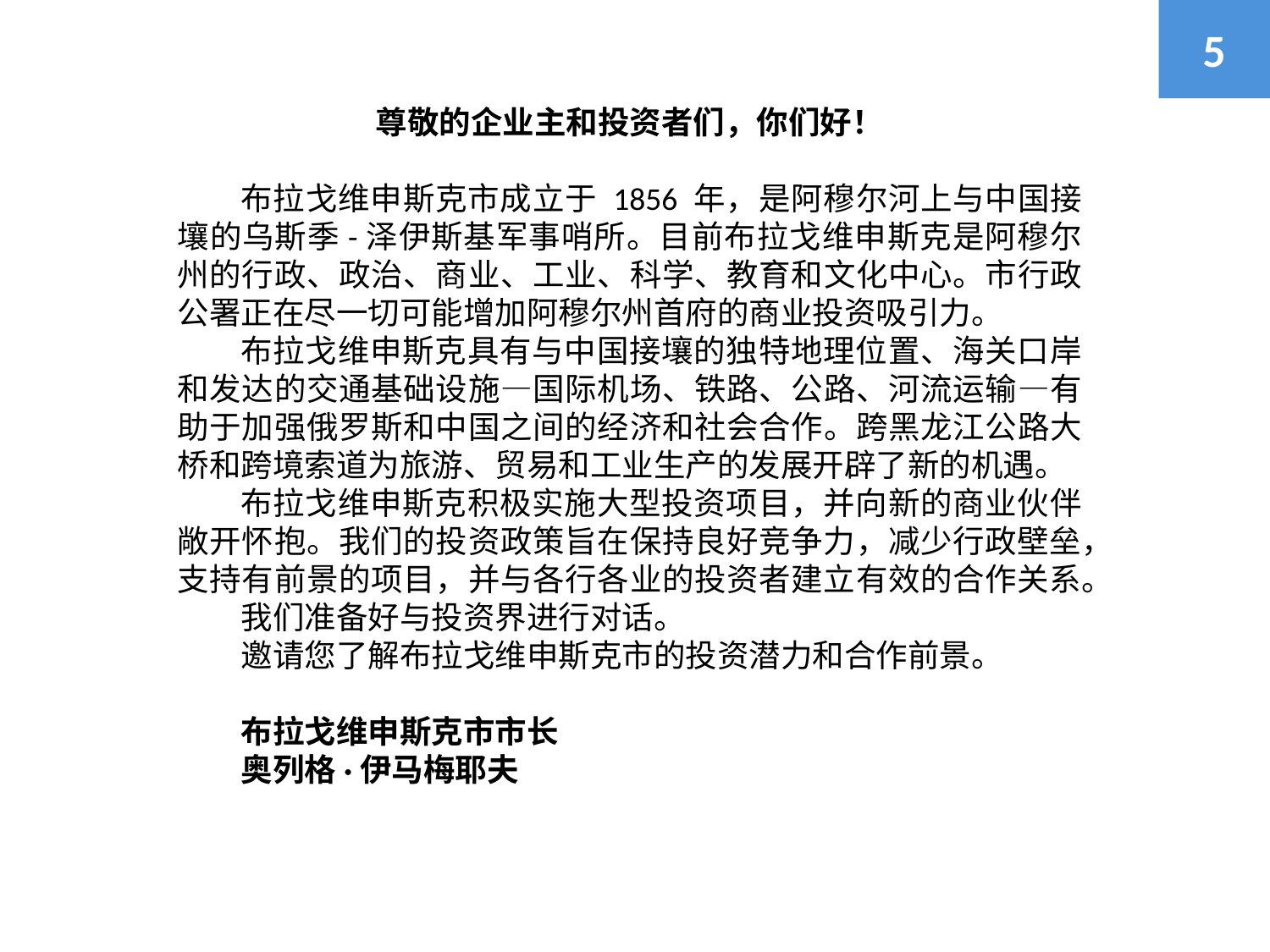

5
尊敬的企业主和投资者们，你们好！

布拉戈维申斯克市成立于 1856 年，是阿穆尔河上与中国接壤的乌斯季-泽伊斯基军事哨所。目前布拉戈维申斯克是阿穆尔州的行政、政治、商业、工业、科学、教育和文化中心。市行政公署正在尽一切可能增加阿穆尔州首府的商业投资吸引力。
布拉戈维申斯克具有与中国接壤的独特地理位置、海关口岸和发达的交通基础设施—国际机场、铁路、公路、河流运输—有助于加强俄罗斯和中国之间的经济和社会合作。跨黑龙江公路大桥和跨境索道为旅游、贸易和工业生产的发展开辟了新的机遇。
布拉戈维申斯克积极实施大型投资项目，并向新的商业伙伴敞开怀抱。我们的投资政策旨在保持良好竞争力，减少行政壁垒，支持有前景的项目，并与各行各业的投资者建立有效的合作关系。
我们准备好与投资界进行对话。
邀请您了解布拉戈维申斯克市的投资潜力和合作前景。

布拉戈维申斯克市市长
奥列格·伊马梅耶夫